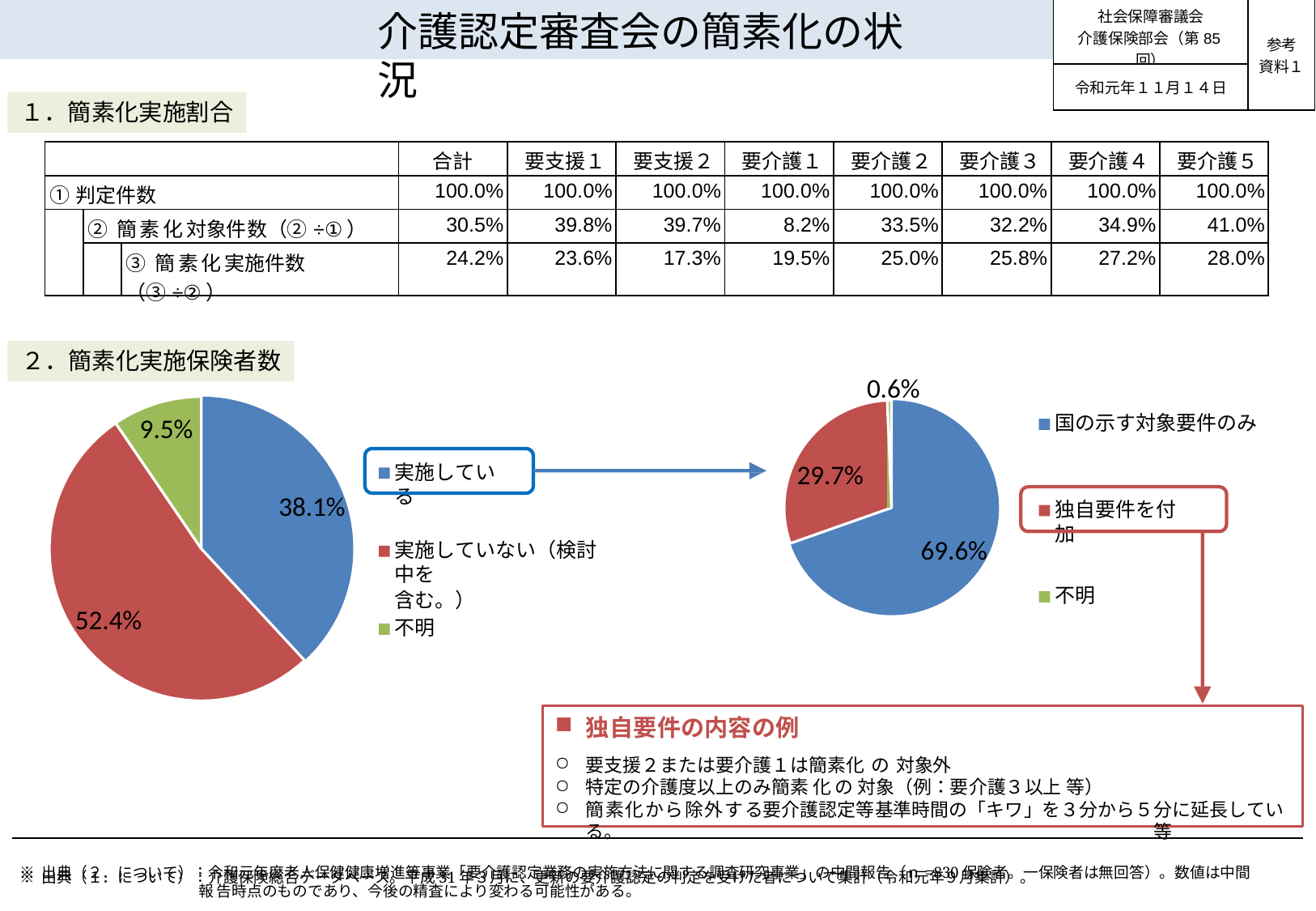

| 社会保障審議会 介護保険部会（第85回） | 参考 資料１ |
| --- | --- |
| 令和元年１１月１４日 |  |

# 介護認定審査会の簡素化の状況

１．簡素化実施割合
|  |  |  | 合計 | 要支援１ | 要支援２ | 要介護１ | 要介護２ | 要介護３ | 要介護４ | 要介護５ |
| --- | --- | --- | --- | --- | --- | --- | --- | --- | --- | --- |
| ①判定件数 |  |  | 100.0% | 100.0% | 100.0% | 100.0% | 100.0% | 100.0% | 100.0% | 100.0% |
|  | ②簡素化対象件数（②÷①） |  | 30.5% | 39.8% | 39.7% | 8.2% | 33.5% | 32.2% | 34.9% | 41.0% |
|  |  | ③簡素化実施件数（③÷②） | 24.2% | 23.6% | 17.3% | 19.5% | 25.0% | 25.8% | 27.2% | 28.0% |

２．簡素化実施保険者数
0.6%

国の示す対象要件のみ
9.5%

29.7%
実施している

38.1%
独自要件を付加

69.6%

実施していない（検討中を
含む。）

不明

52.4%
不明

独自要件の内容の例
要支援２または要介護１は簡素化の対象外
特定の介護度以上のみ簡素化の対象（例：要介護３以上 等）
簡素化から除外する要介護認定等基準時間の「キワ」を３分から５分に延長している。	等

※ 出典（１．について）：介護保険総合データベース。平成31年３月に、更新の要介護認定の判定を受けた者について集計（令和元年９月集計）。

※ 出典（２．について）：令和元年度老人保健健康増進等事業「要介護認定業務の実施方法に関する調査研究事業」の中間報告（ｎ=830保険者。一保険者は無回答）。数値は中間報 告時点のものであり、今後の精査により変わる可能性がある。